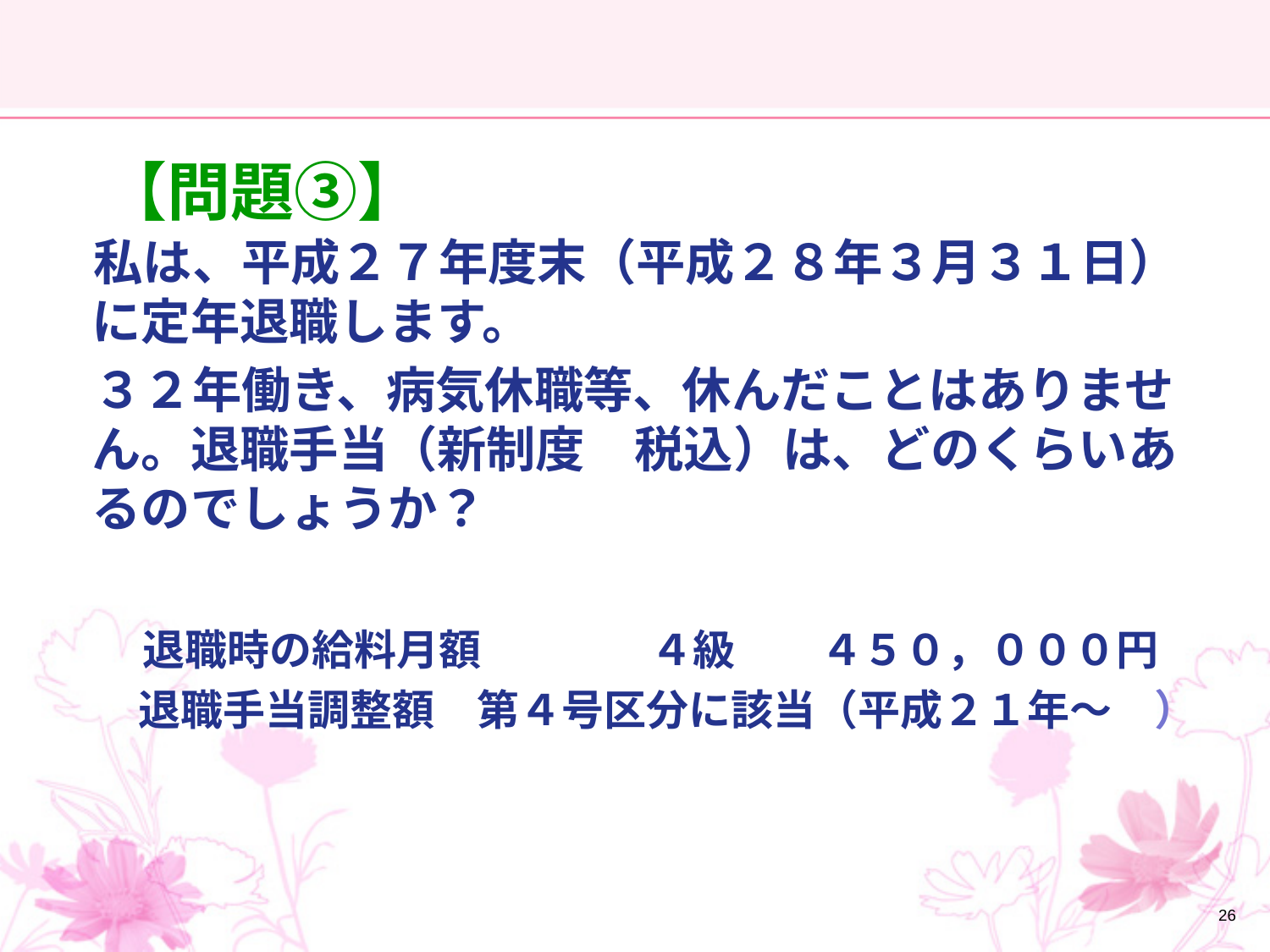

#

　私は、平成２７年度末（平成２８年３月３１日）に定年退職します。
　３２年働き、病気休職等、休んだことはありません。退職手当（新制度　税込）は、どのくらいあるのでしょうか？

　　退職時の給料月額　　　　４級　　４５０，０００円
　　 退職手当調整額　第４号区分に該当（平成２１年～　）

　【問題③】
26